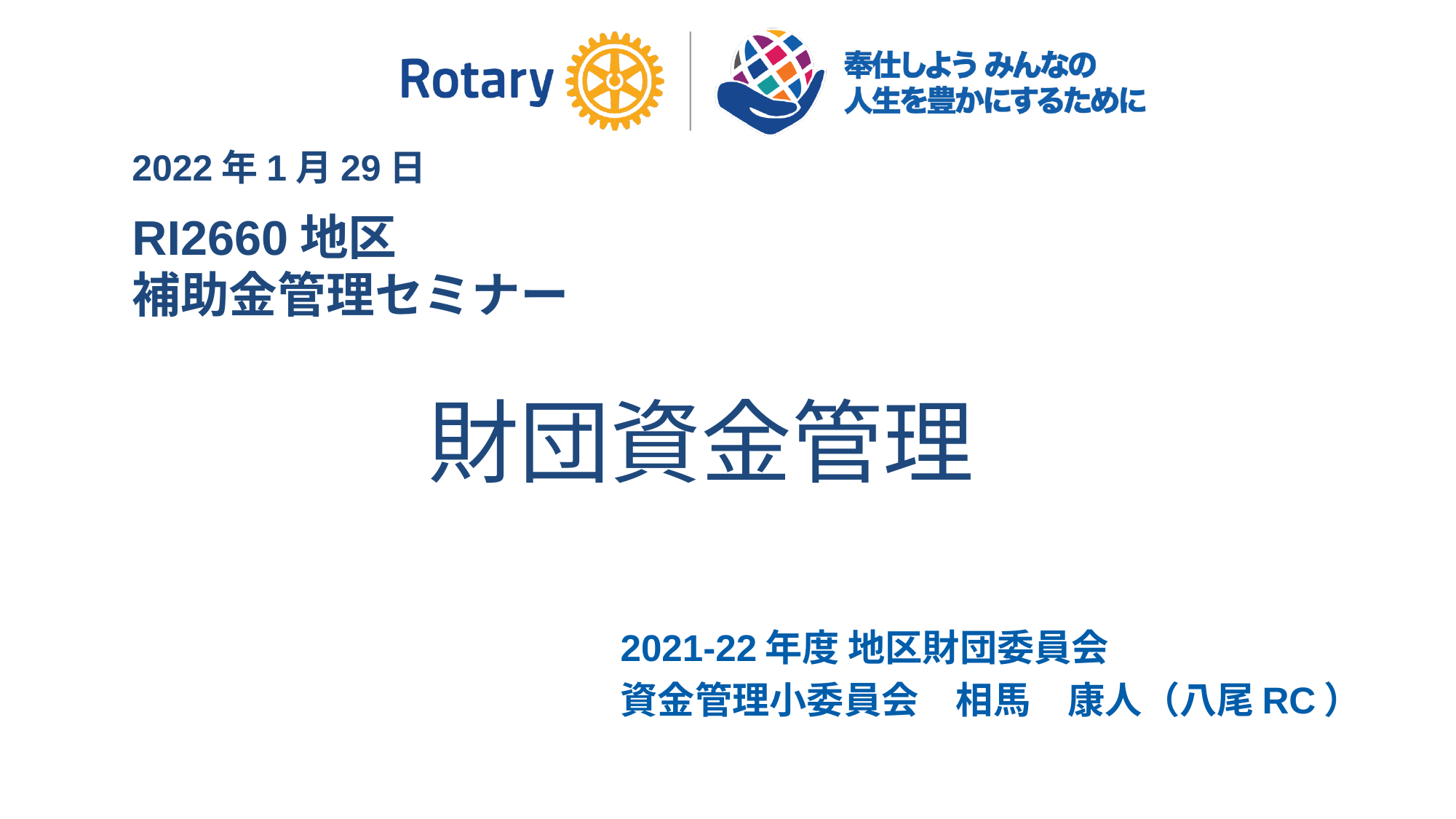

2022年1月29日
RI2660地区
補助金管理セミナー

財団資金管理
2021-22年度 地区財団委員会
資金管理小委員会　相馬　康人（八尾RC）